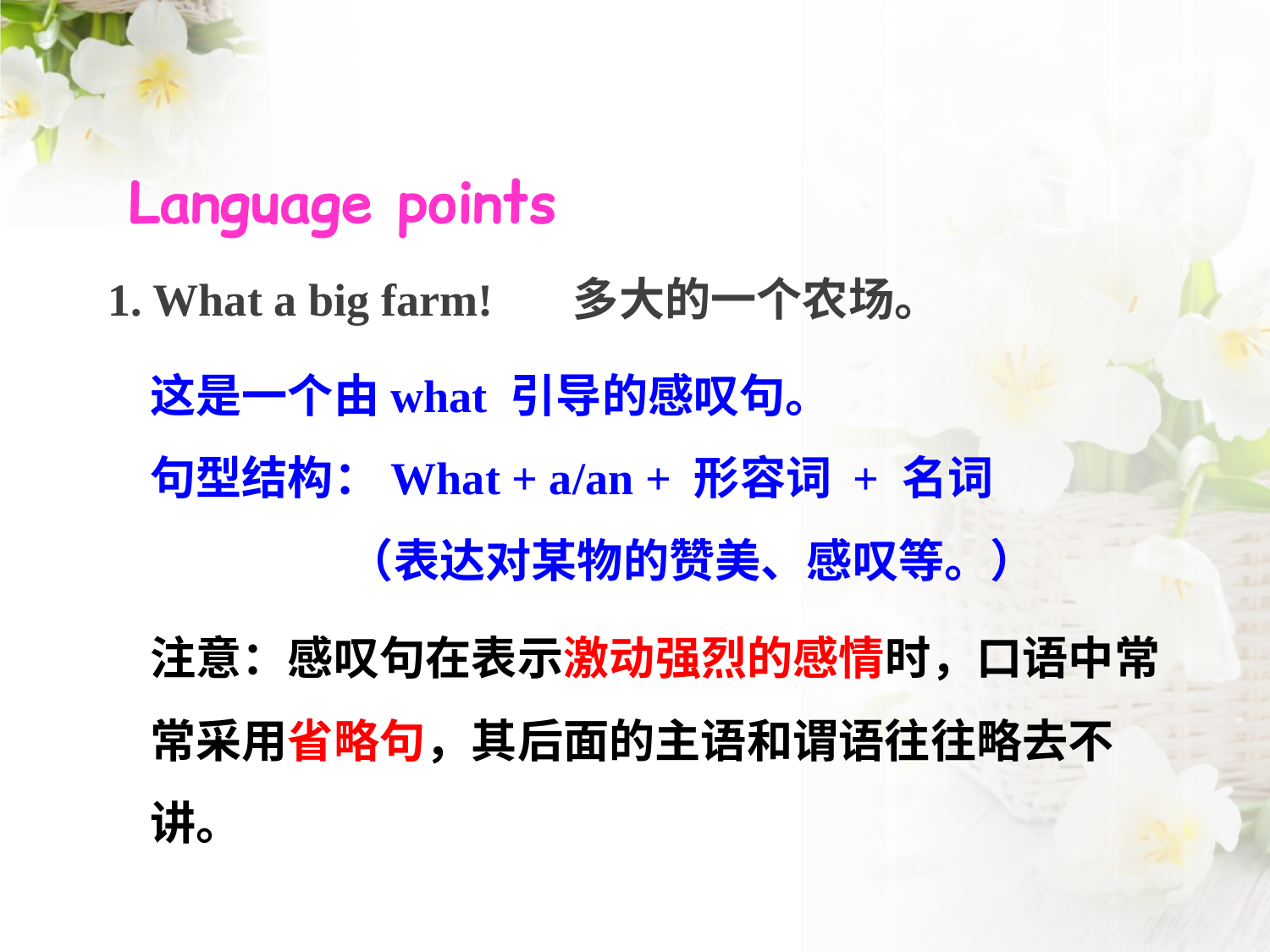

Language points
1. What a big farm!      多大的一个农场。
这是一个由what 引导的感叹句。
句型结构：What + a/an + 形容词 + 名词
                  （表达对某物的赞美、感叹等。）
注意：感叹句在表示激动强烈的感情时，口语中常常采用省略句，其后面的主语和谓语往往略去不讲。